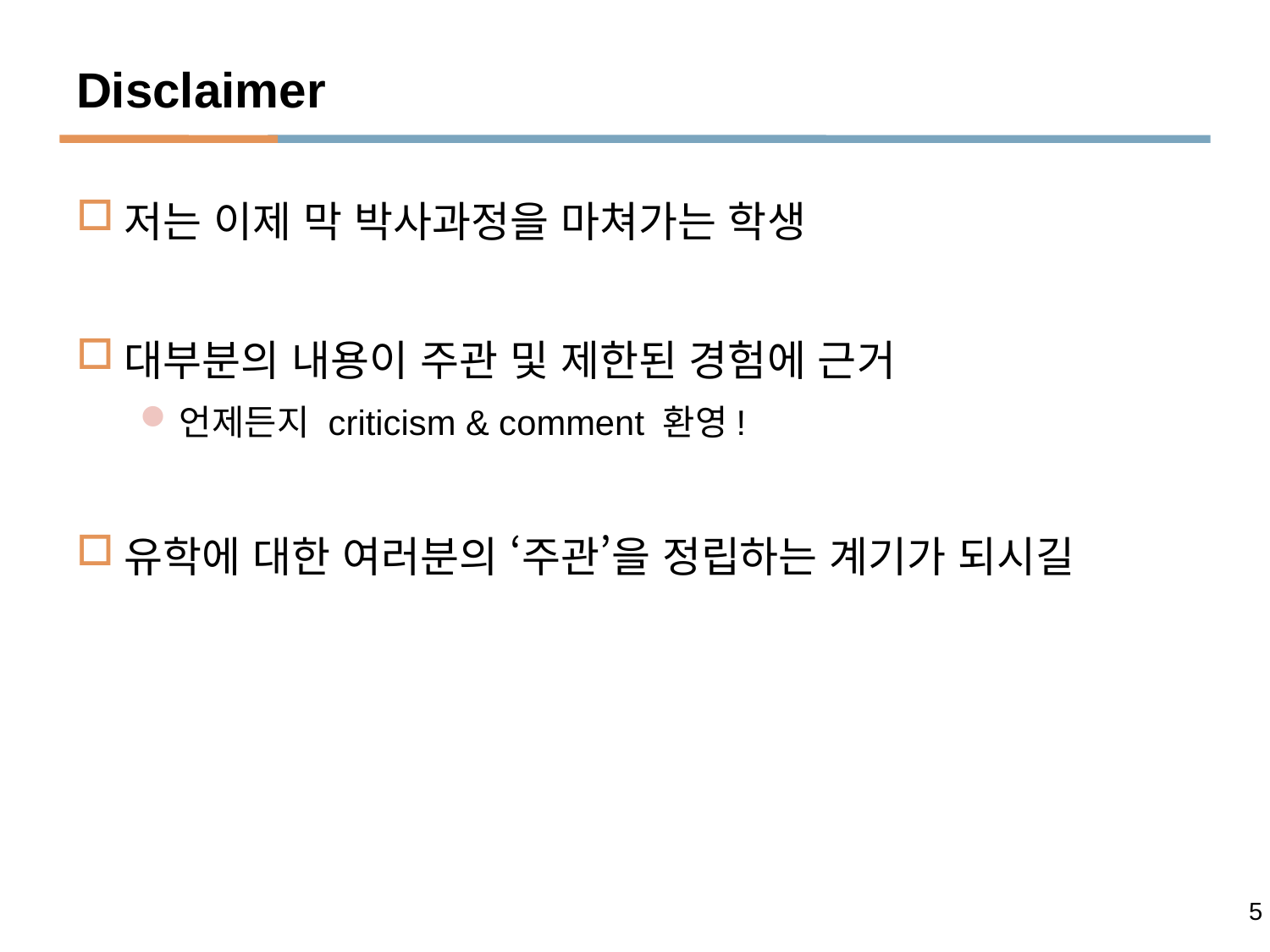

# Disclaimer
저는 이제 막 박사과정을 마쳐가는 학생

대부분의 내용이 주관 및 제한된 경험에 근거
언제든지 criticism & comment 환영!

유학에 대한 여러분의 ‘주관’을 정립하는 계기가 되시길